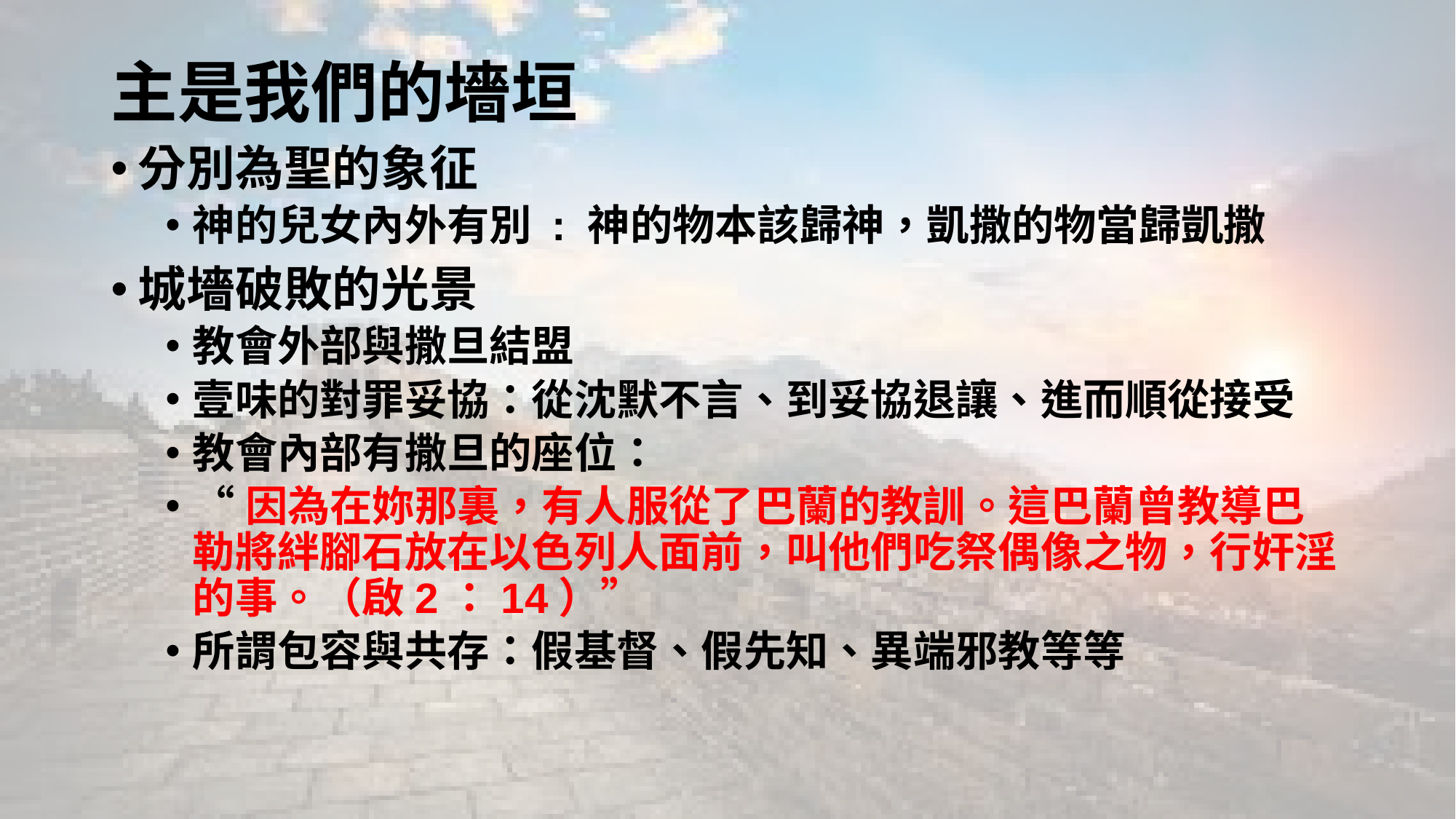

# 主是我們的墻垣
分別為聖的象征
神的兒女內外有別 : 神的物本該歸神，凱撒的物當歸凱撒
城墻破敗的光景
教會外部與撒旦結盟
壹味的對罪妥協：從沈默不言、到妥協退讓、進而順從接受
教會內部有撒旦的座位：
“因為在妳那裏，有人服從了巴蘭的教訓。這巴蘭曾教導巴勒將絆腳石放在以色列人面前，叫他們吃祭偶像之物，行奸淫的事。（啟2：14）”
所謂包容與共存：假基督、假先知、異端邪教等等